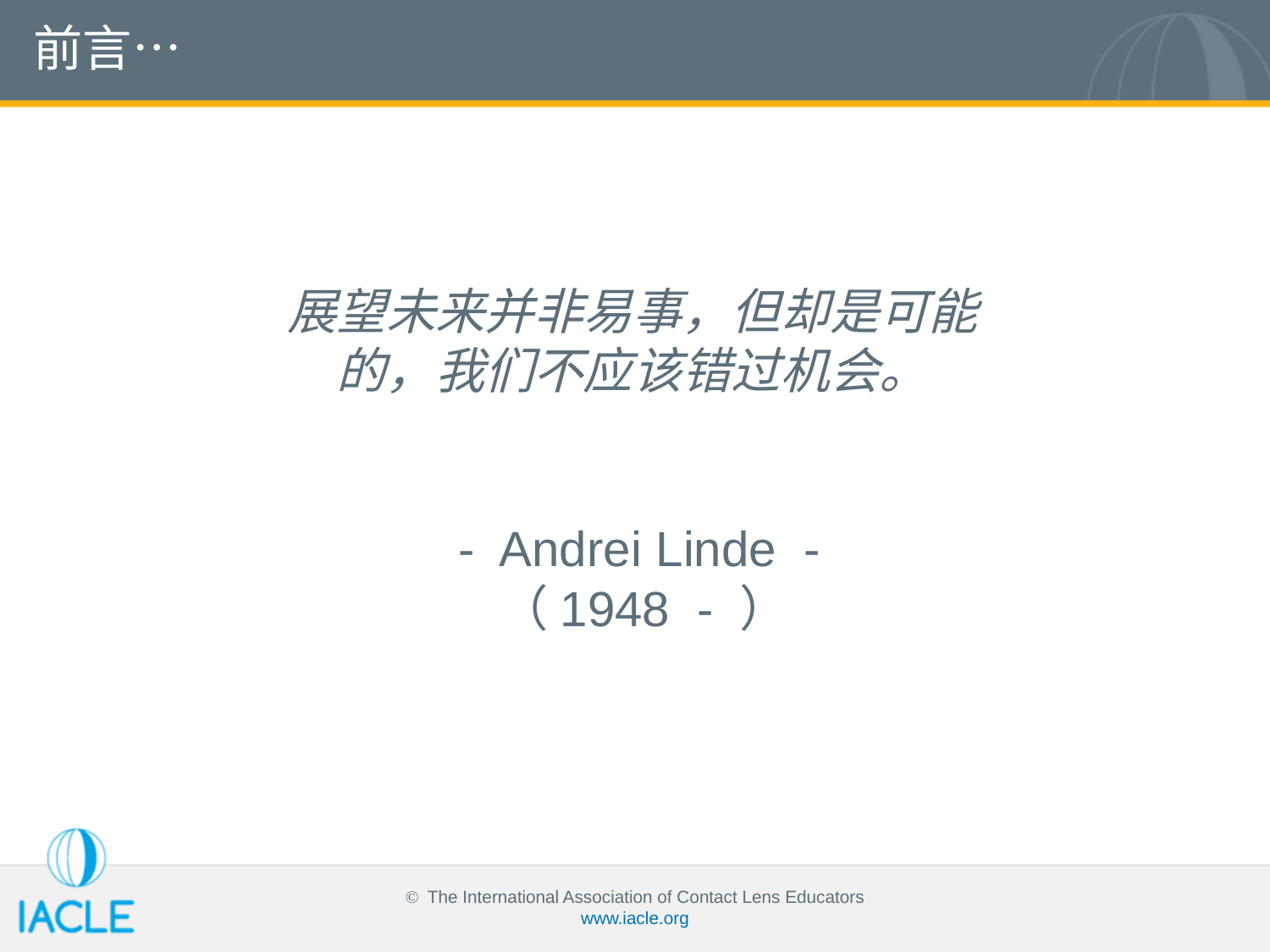

前言…
展望未来并非易事，但却是可能的，我们不应该错过机会。

  -  Andrei Linde  -
 （1948  - ）